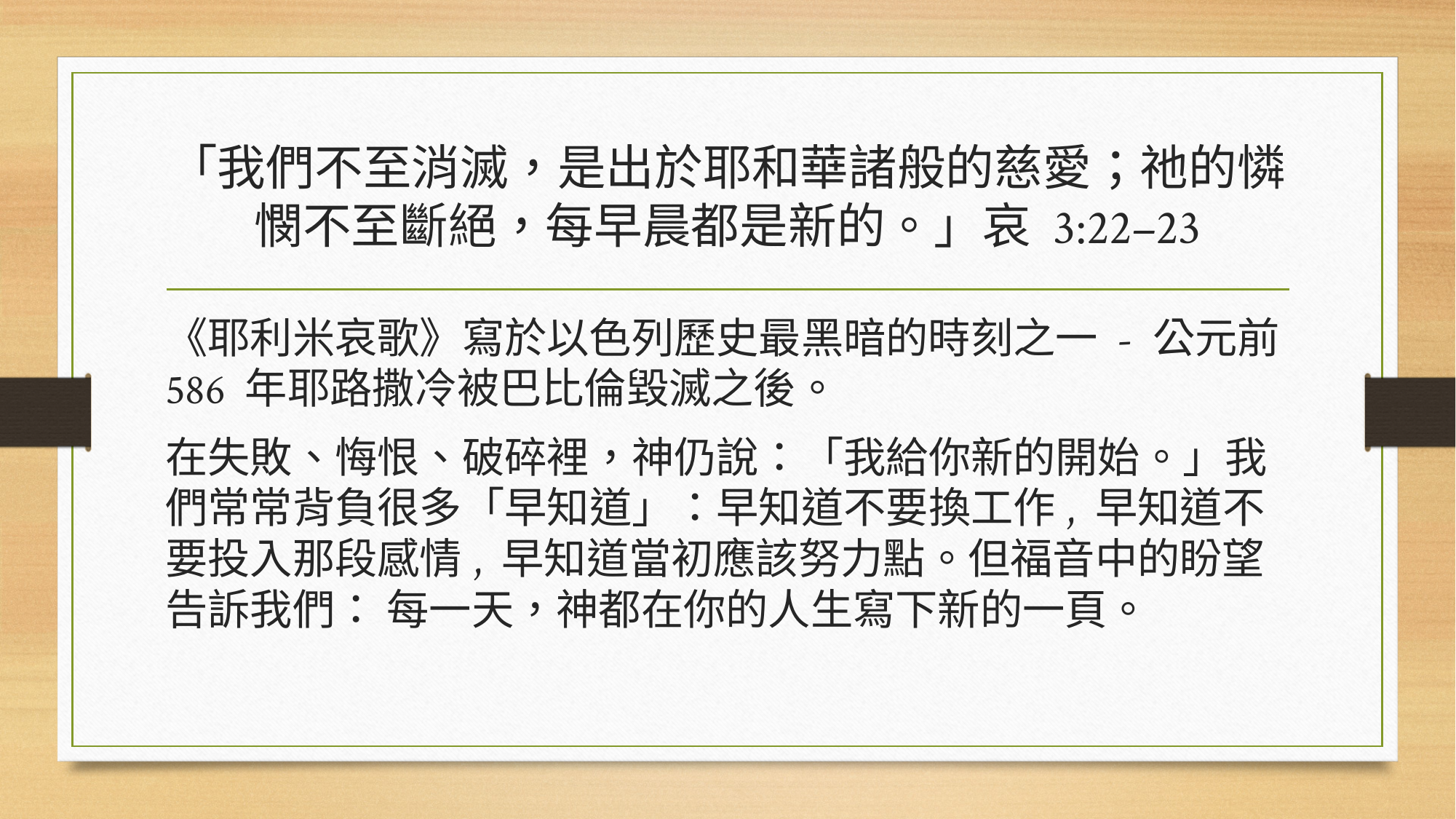

# 「我們不至消滅，是出於耶和華諸般的慈愛；祂的憐憫不至斷絕，每早晨都是新的。」哀 3:22–23
《耶利米哀歌》寫於以色列歷史最黑暗的時刻之一 - 公元前 586 年耶路撒冷被巴比倫毀滅之後。
在失敗、悔恨、破碎裡，神仍說：「我給你新的開始。」我們常常背負很多「早知道」：早知道不要換工作, 早知道不要投入那段感情, 早知道當初應該努力點。但福音中的盼望告訴我們： 每一天，神都在你的人生寫下新的一頁。